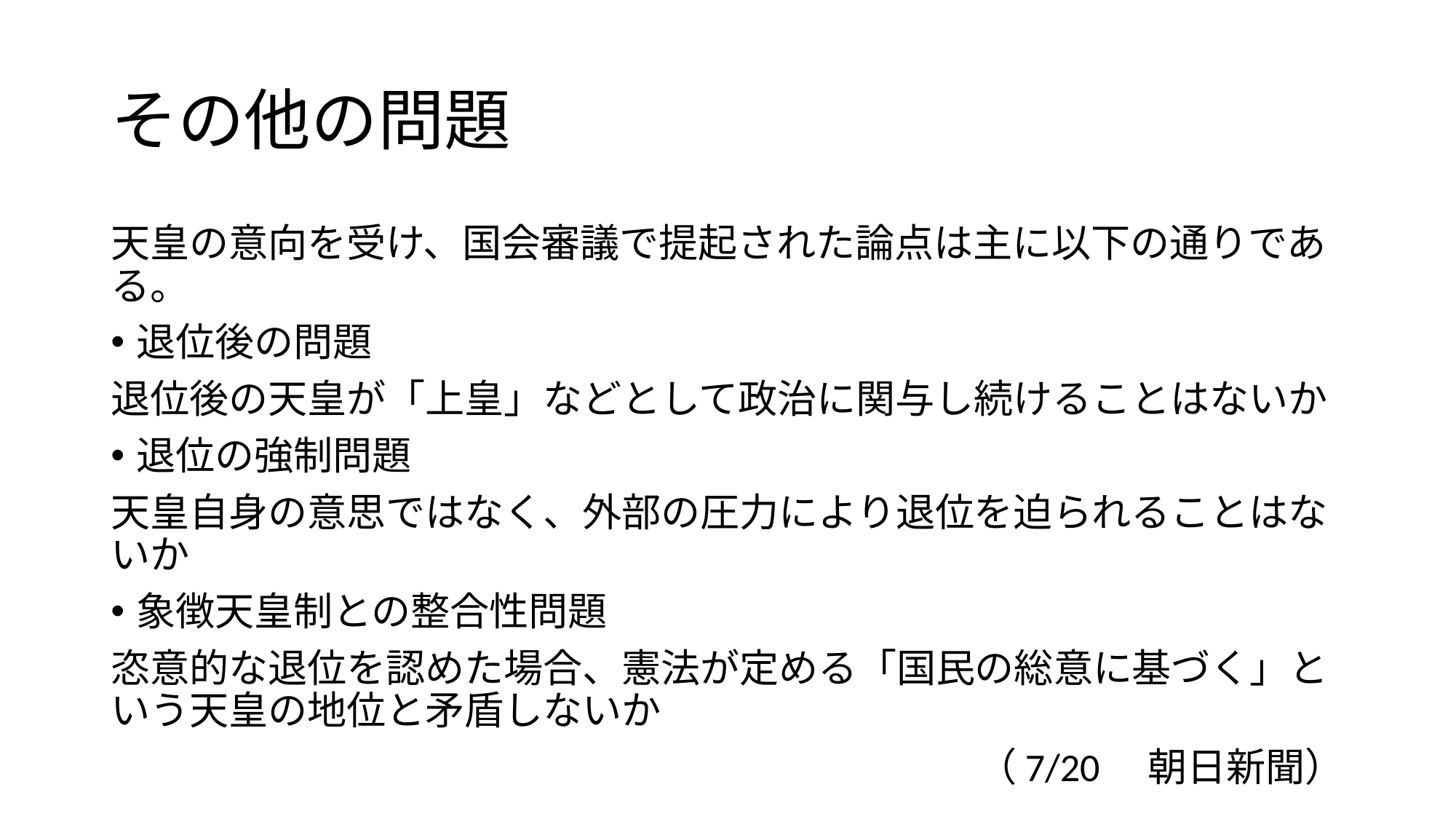

# その他の問題
天皇の意向を受け、国会審議で提起された論点は主に以下の通りである。
退位後の問題
退位後の天皇が「上皇」などとして政治に関与し続けることはないか
退位の強制問題
天皇自身の意思ではなく、外部の圧力により退位を迫られることはないか
象徴天皇制との整合性問題
恣意的な退位を認めた場合、憲法が定める「国民の総意に基づく」という天皇の地位と矛盾しないか
（7/20　朝日新聞）